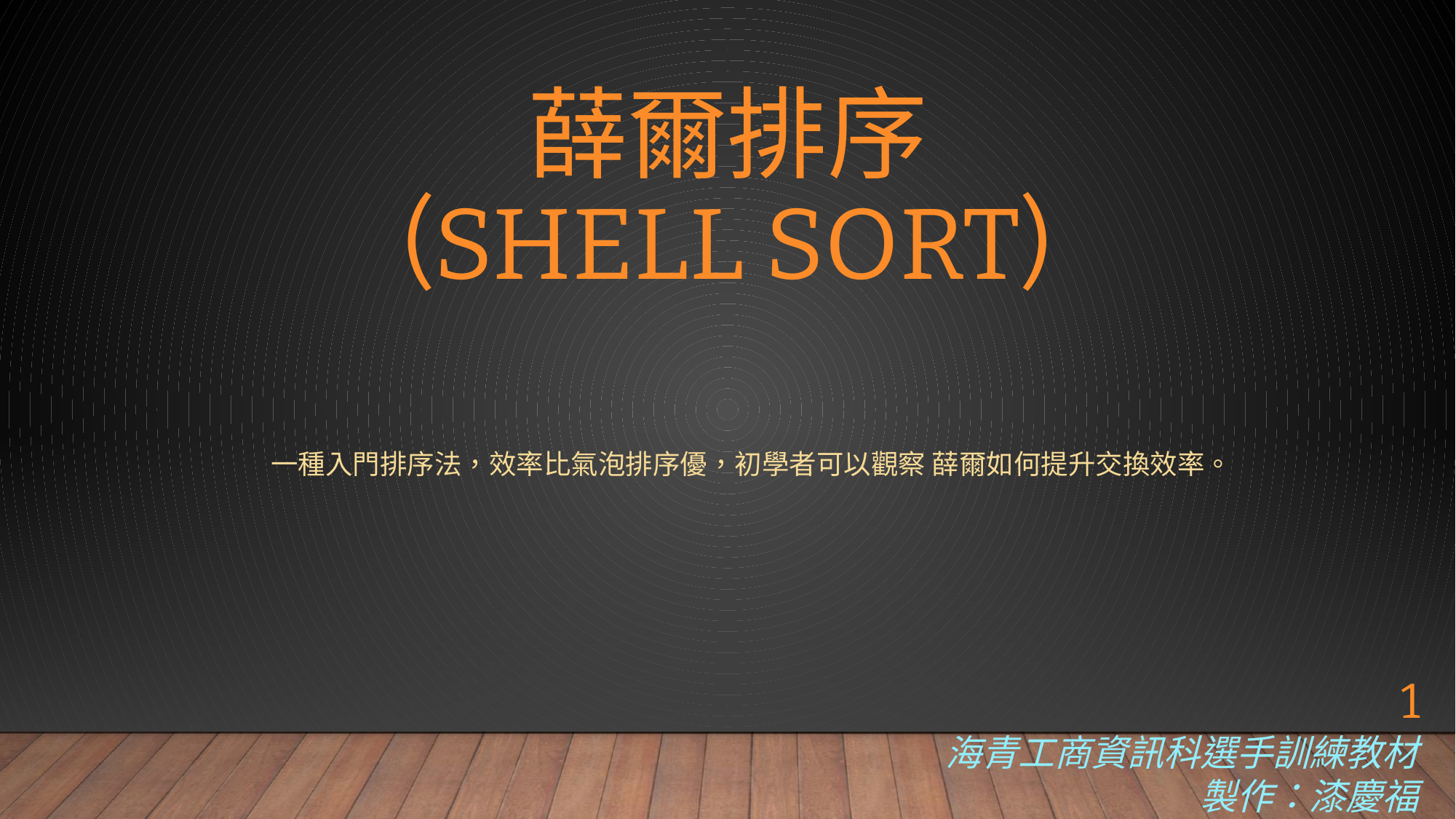

# 薛爾排序 (Shell Sort)
一種入門排序法，效率比氣泡排序優，初學者可以觀察 薛爾如何提升交換效率。
1
海青工商資訊科選手訓練教材
製作：漆慶福